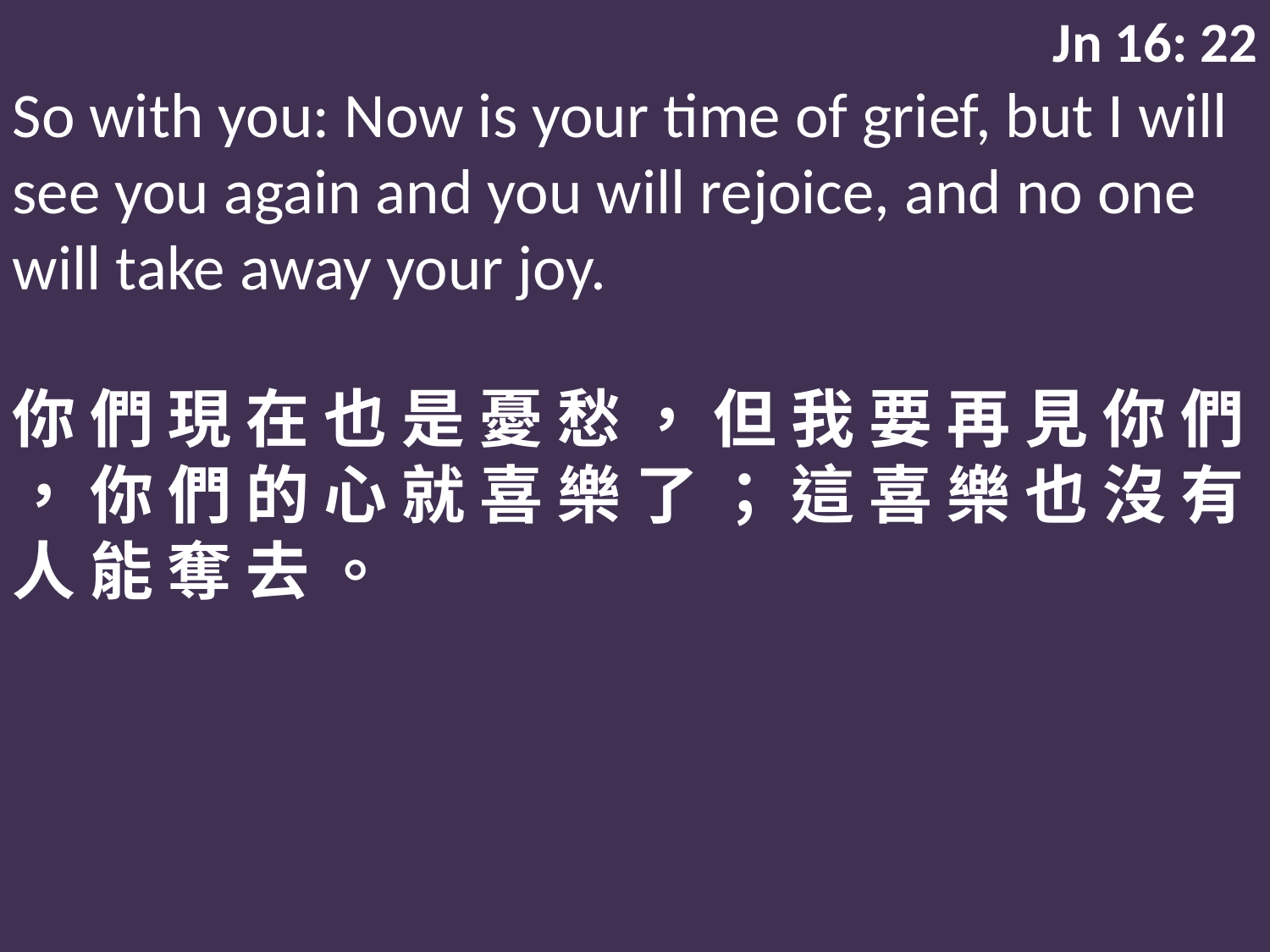

Jn 16: 22
So with you: Now is your time of grief, but I will see you again and you will rejoice, and no one will take away your joy.

你 們 現 在 也 是 憂 愁 ， 但 我 要 再 見 你 們 ， 你 們 的 心 就 喜 樂 了 ； 這 喜 樂 也 沒 有 人 能 奪 去 。